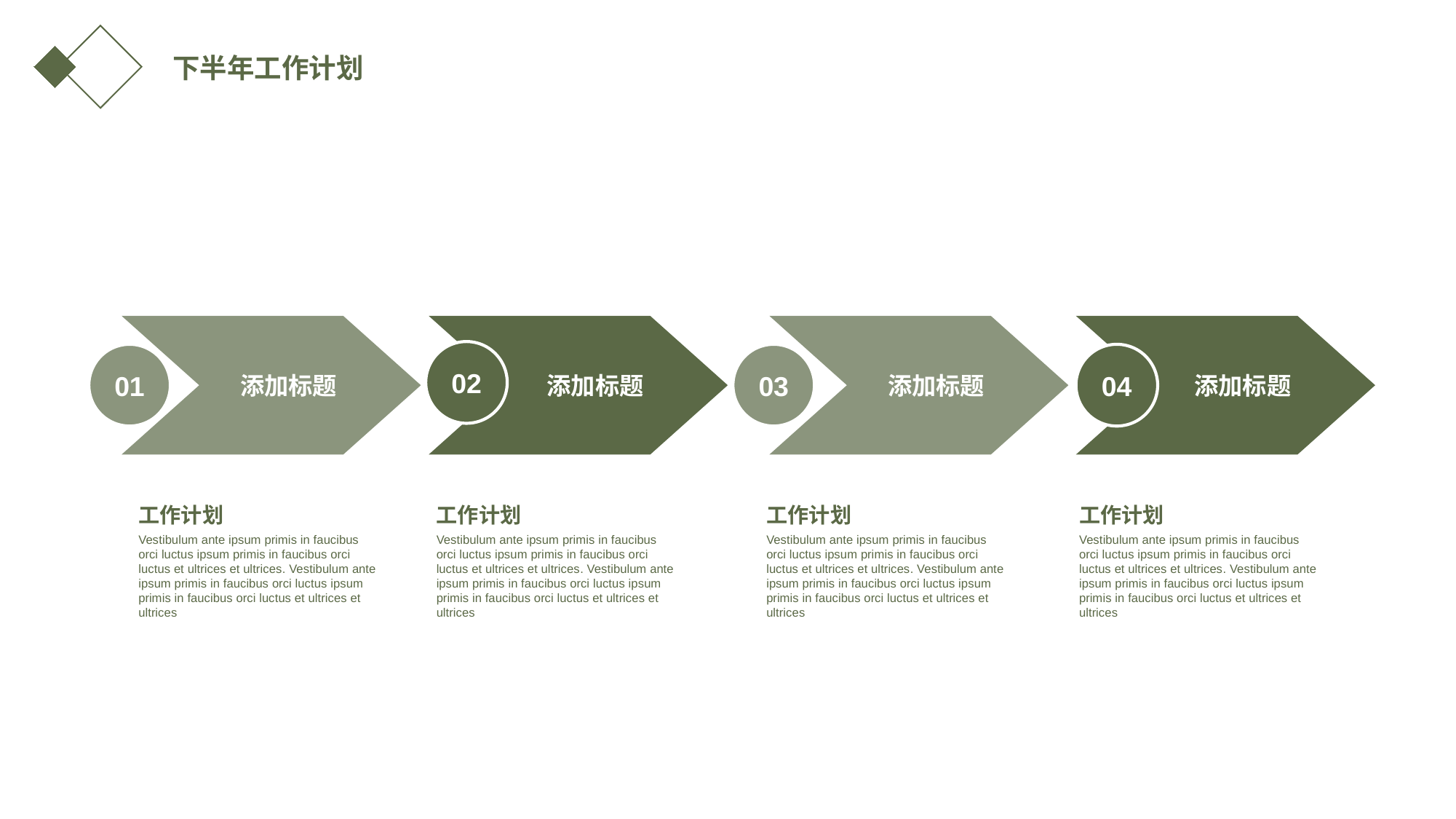

下半年工作计划
添加标题
添加标题
添加标题
添加标题
02
01
03
04
工作计划
工作计划
工作计划
工作计划
Vestibulum ante ipsum primis in faucibus orci luctus ipsum primis in faucibus orci luctus et ultrices et ultrices. Vestibulum ante ipsum primis in faucibus orci luctus ipsum primis in faucibus orci luctus et ultrices et ultrices
Vestibulum ante ipsum primis in faucibus orci luctus ipsum primis in faucibus orci luctus et ultrices et ultrices. Vestibulum ante ipsum primis in faucibus orci luctus ipsum primis in faucibus orci luctus et ultrices et ultrices
Vestibulum ante ipsum primis in faucibus orci luctus ipsum primis in faucibus orci luctus et ultrices et ultrices. Vestibulum ante ipsum primis in faucibus orci luctus ipsum primis in faucibus orci luctus et ultrices et ultrices
Vestibulum ante ipsum primis in faucibus orci luctus ipsum primis in faucibus orci luctus et ultrices et ultrices. Vestibulum ante ipsum primis in faucibus orci luctus ipsum primis in faucibus orci luctus et ultrices et ultrices